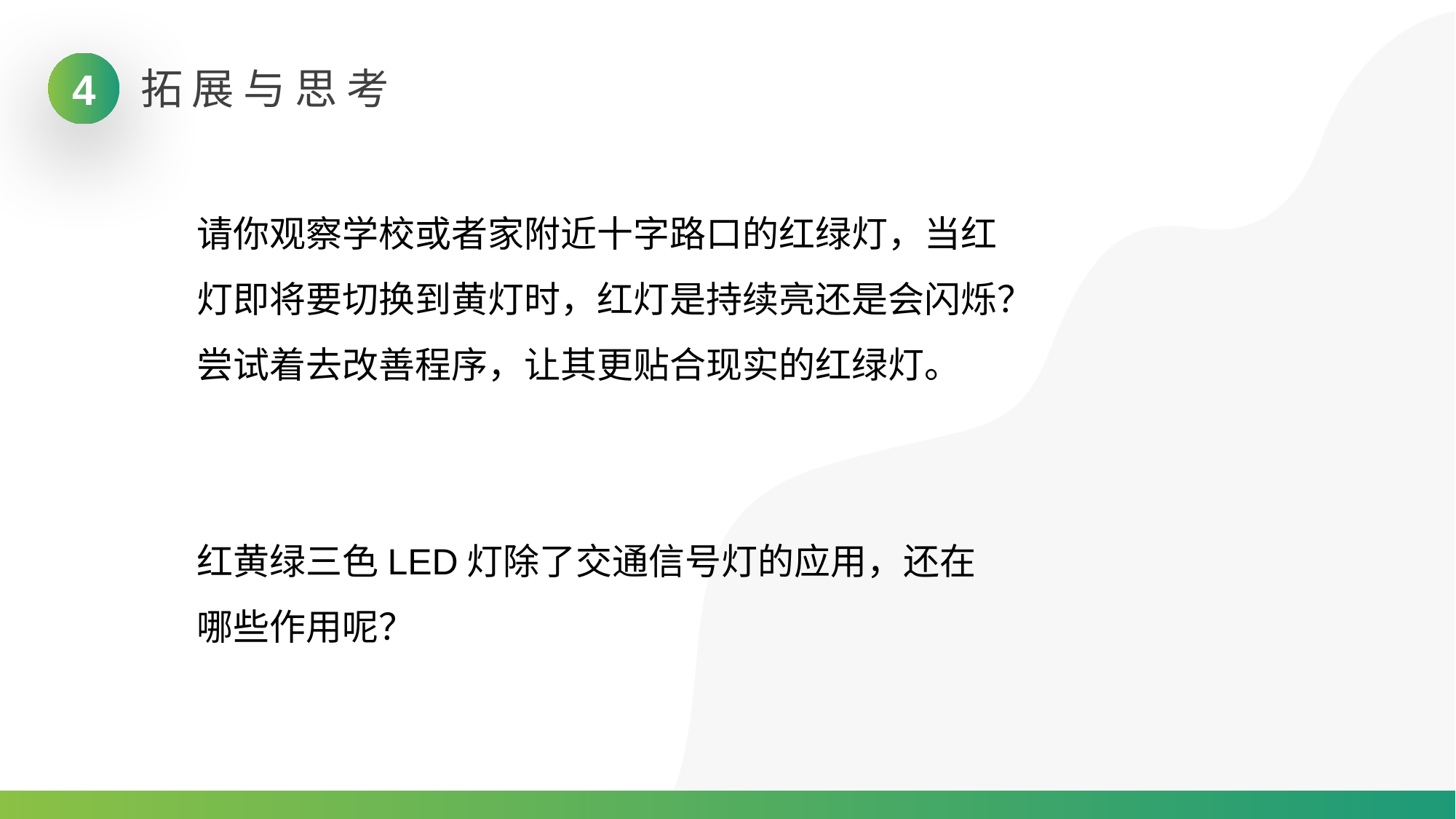

拓展与思考
4
请你观察学校或者家附近十字路口的红绿灯，当红灯即将要切换到黄灯时，红灯是持续亮还是会闪烁？尝试着去改善程序，让其更贴合现实的红绿灯。

红黄绿三色LED灯除了交通信号灯的应用，还在哪些作用呢？